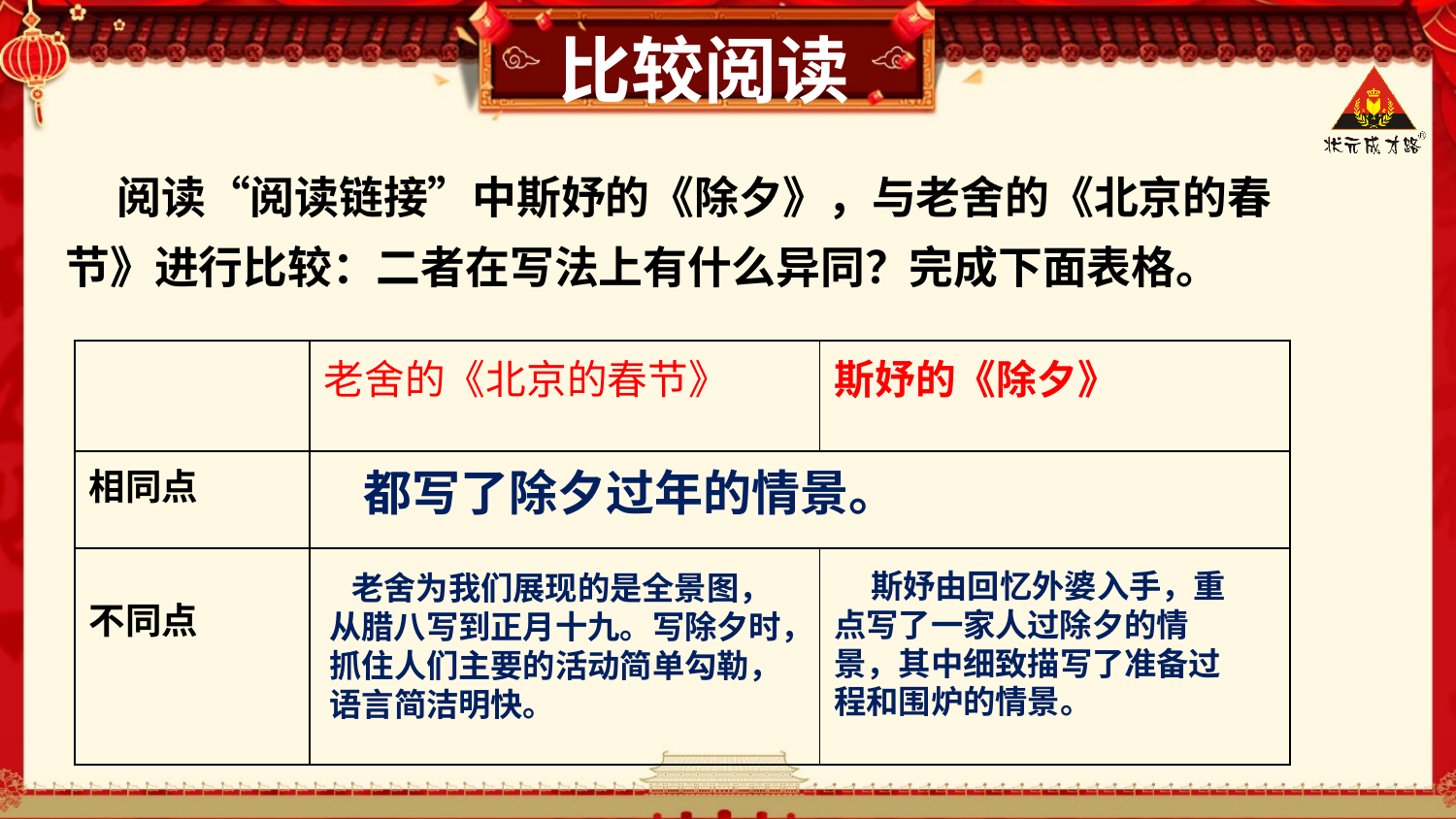

比较阅读
    阅读“阅读链接”中斯妤的《除夕》，与老舍的《北京的春节》进行比较：二者在写法上有什么异同？完成下面表格。
|  | 老舍的《北京的春节》 | 斯妤的《除夕》 |
| --- | --- | --- |
| 相同点 |  |  |
| 不同点 |  |  |
都写了除夕过年的情景。
    斯妤由回忆外婆入手，重点写了一家人过除夕的情景，其中细致描写了准备过程和围炉的情景。
  老舍为我们展现的是全景图，从腊八写到正月十九。写除夕时，抓住人们主要的活动简单勾勒，语言简洁明快。